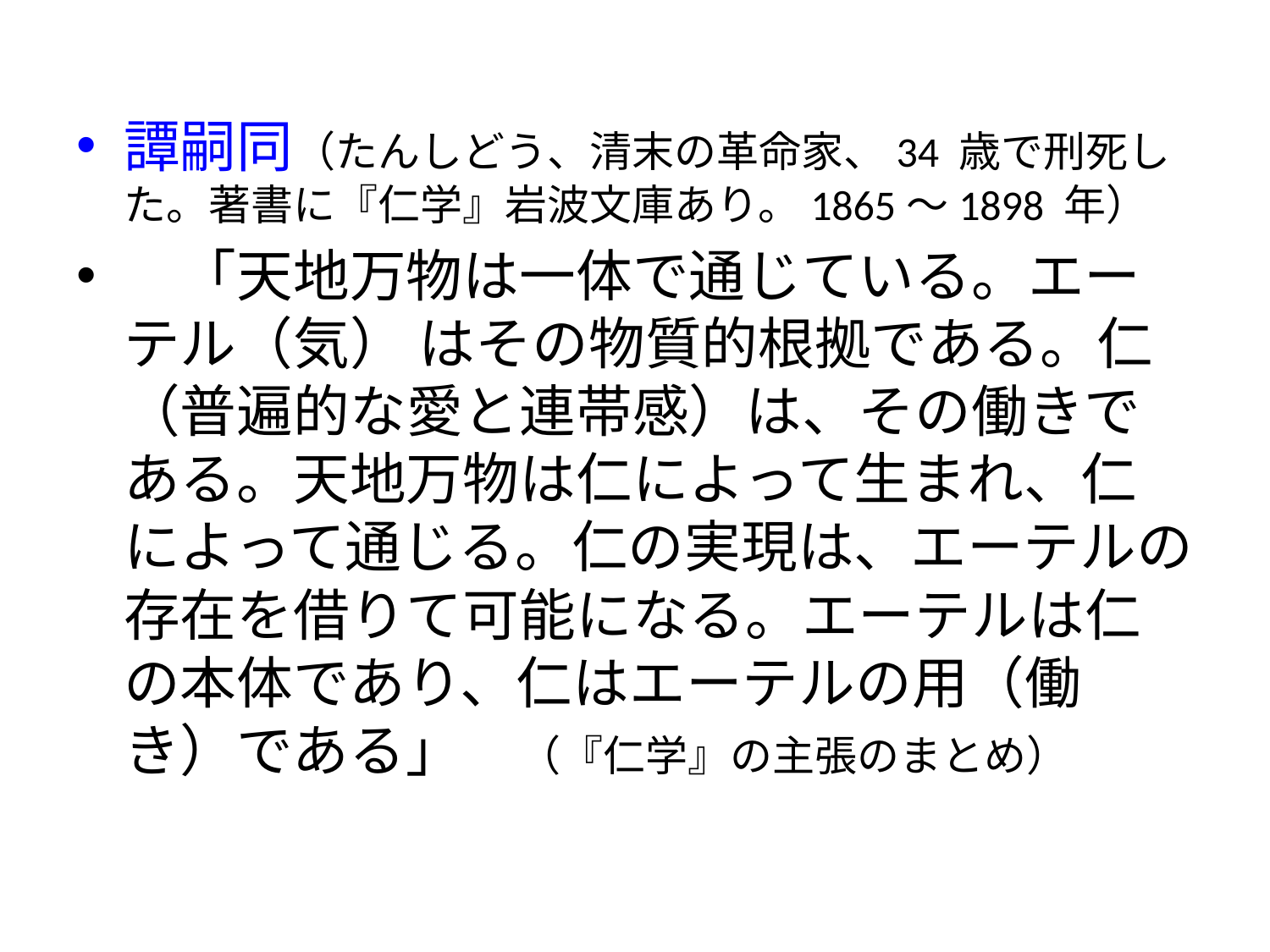

譚嗣同（たんしどう、清末の革命家、34 歳で刑死した。著書に『仁学』岩波文庫あり。1865〜1898 年）
　「天地万物は一体で通じている。エーテル（気） はその物質的根拠である。仁（普遍的な愛と連帯感）は、その働きである。天地万物は仁によって生まれ、仁によって通じる。仁の実現は、エーテルの存在を借りて可能になる。エーテルは仁の本体であり、仁はエーテルの用（働き）である」　（『仁学』の主張のまとめ）